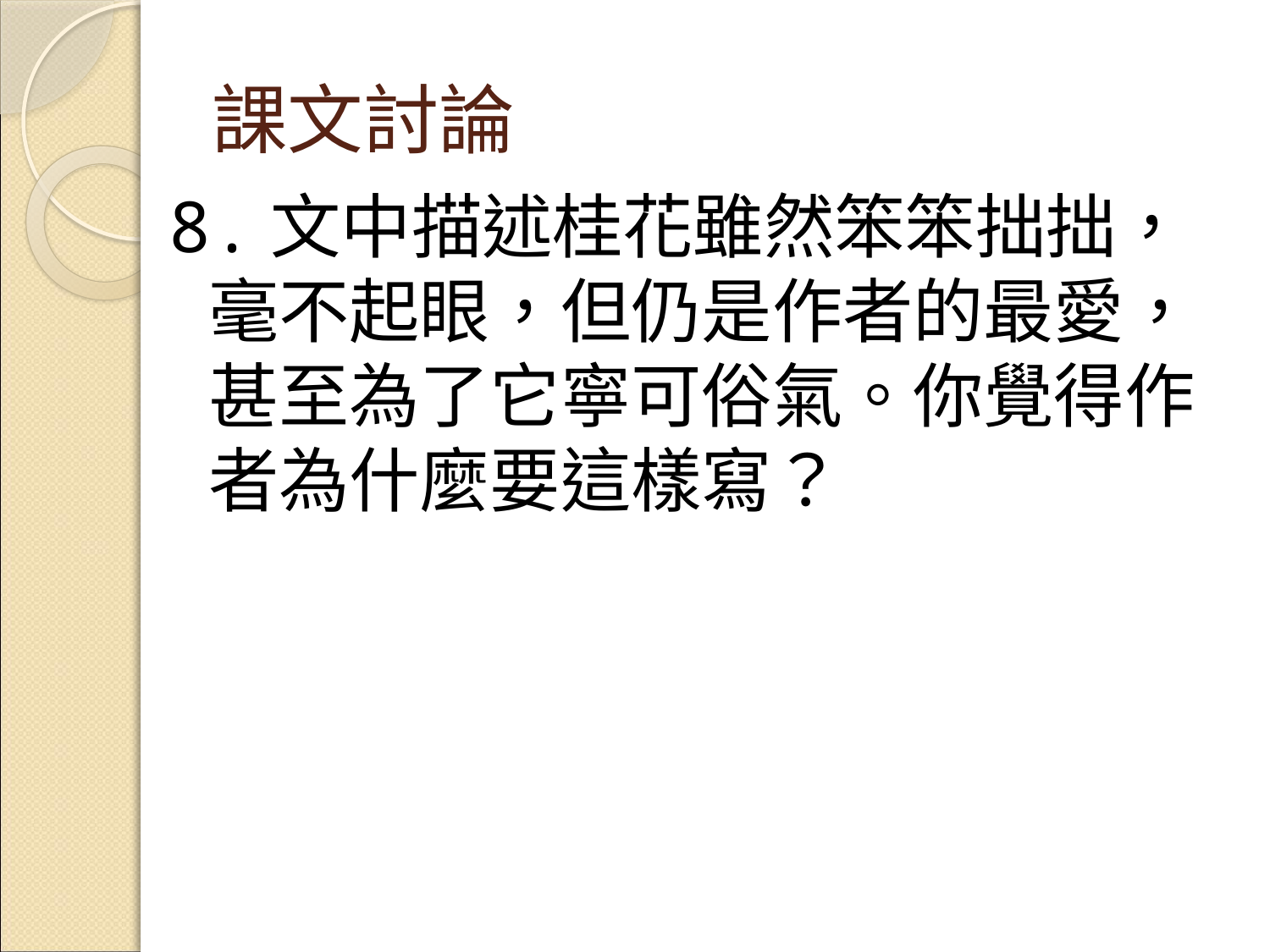

課文討論
8.文中描述桂花雖然笨笨拙拙，毫不起眼，但仍是作者的最愛，甚至為了它寧可俗氣。你覺得作者為什麼要這樣寫？